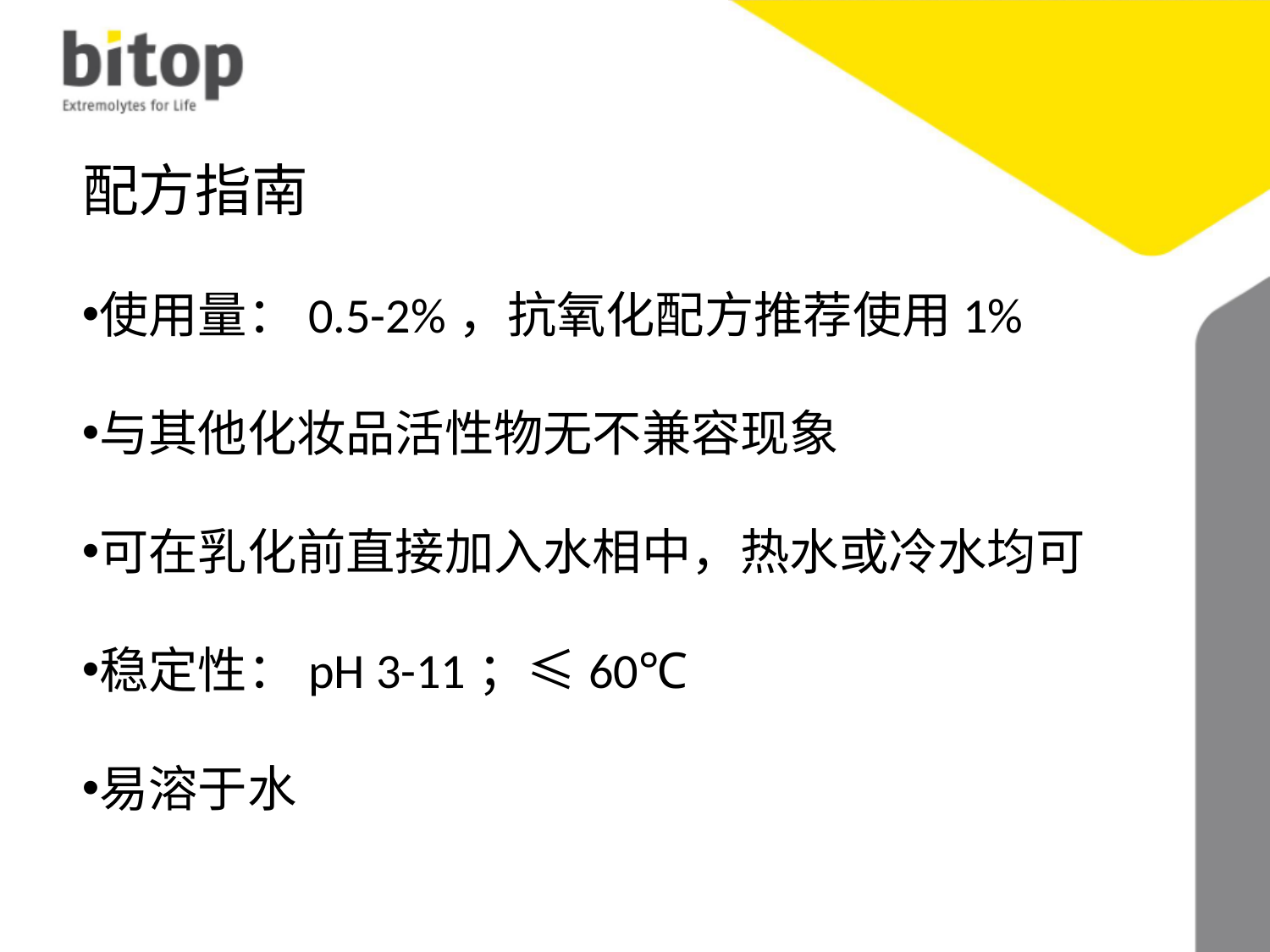

# 配方指南
使用量：0.5-2%，抗氧化配方推荐使用1%

与其他化妆品活性物无不兼容现象

可在乳化前直接加入水相中，热水或冷水均可

稳定性：pH 3-11；≤60℃

易溶于水